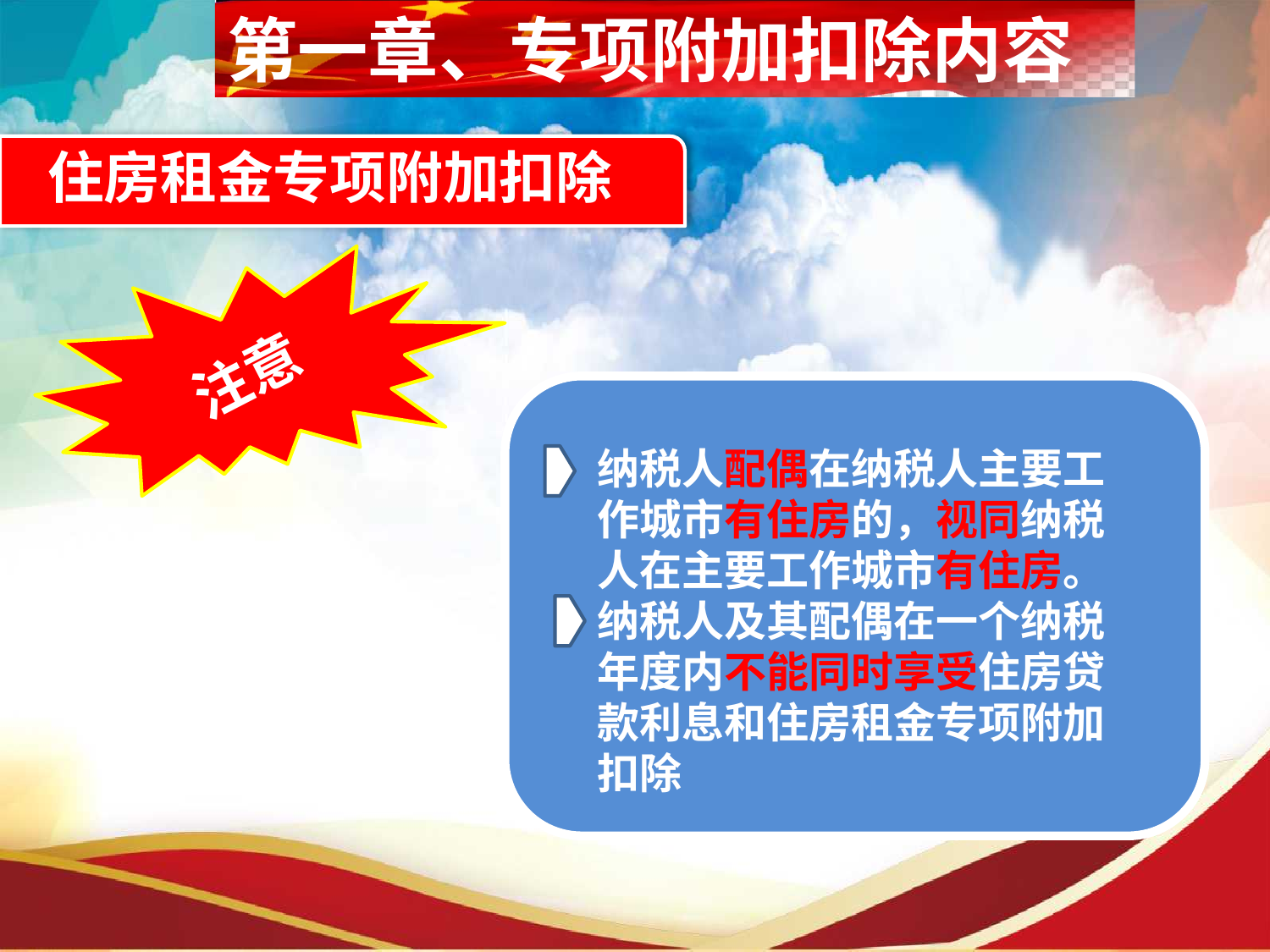

第一章、专项附加扣除内容

住房租金专项附加扣除

注意

纳税人配偶在纳税人主要工作城市有住房的，视同纳税人在主要工作城市有住房。
纳税人及其配偶在一个纳税年度内不能同时享受住房贷款利息和住房租金专项附加扣除